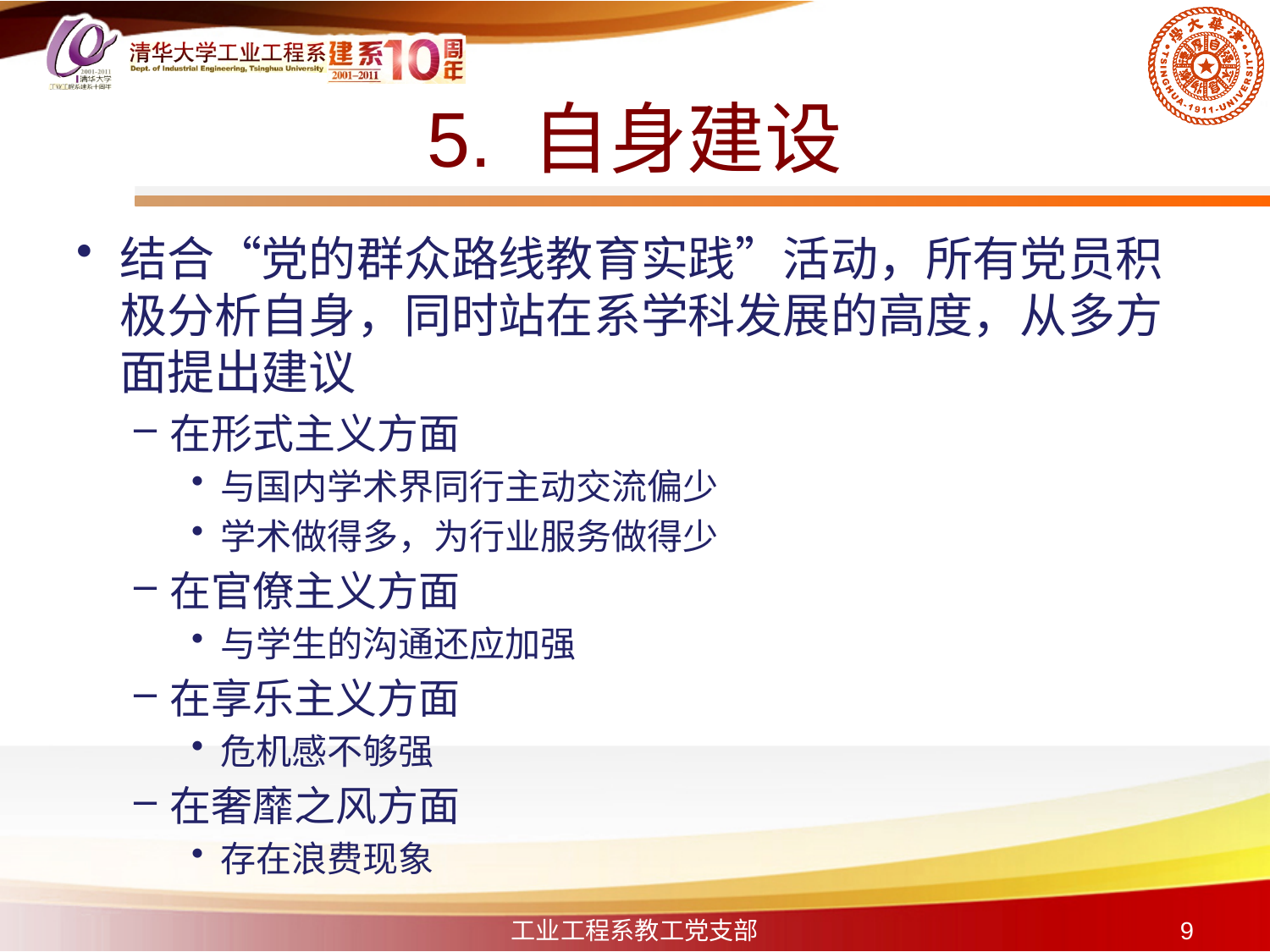

# 5. 自身建设
结合“党的群众路线教育实践”活动，所有党员积极分析自身，同时站在系学科发展的高度，从多方面提出建议
在形式主义方面
与国内学术界同行主动交流偏少
学术做得多，为行业服务做得少
在官僚主义方面
与学生的沟通还应加强
在享乐主义方面
危机感不够强
在奢靡之风方面
存在浪费现象
工业工程系教工党支部
9